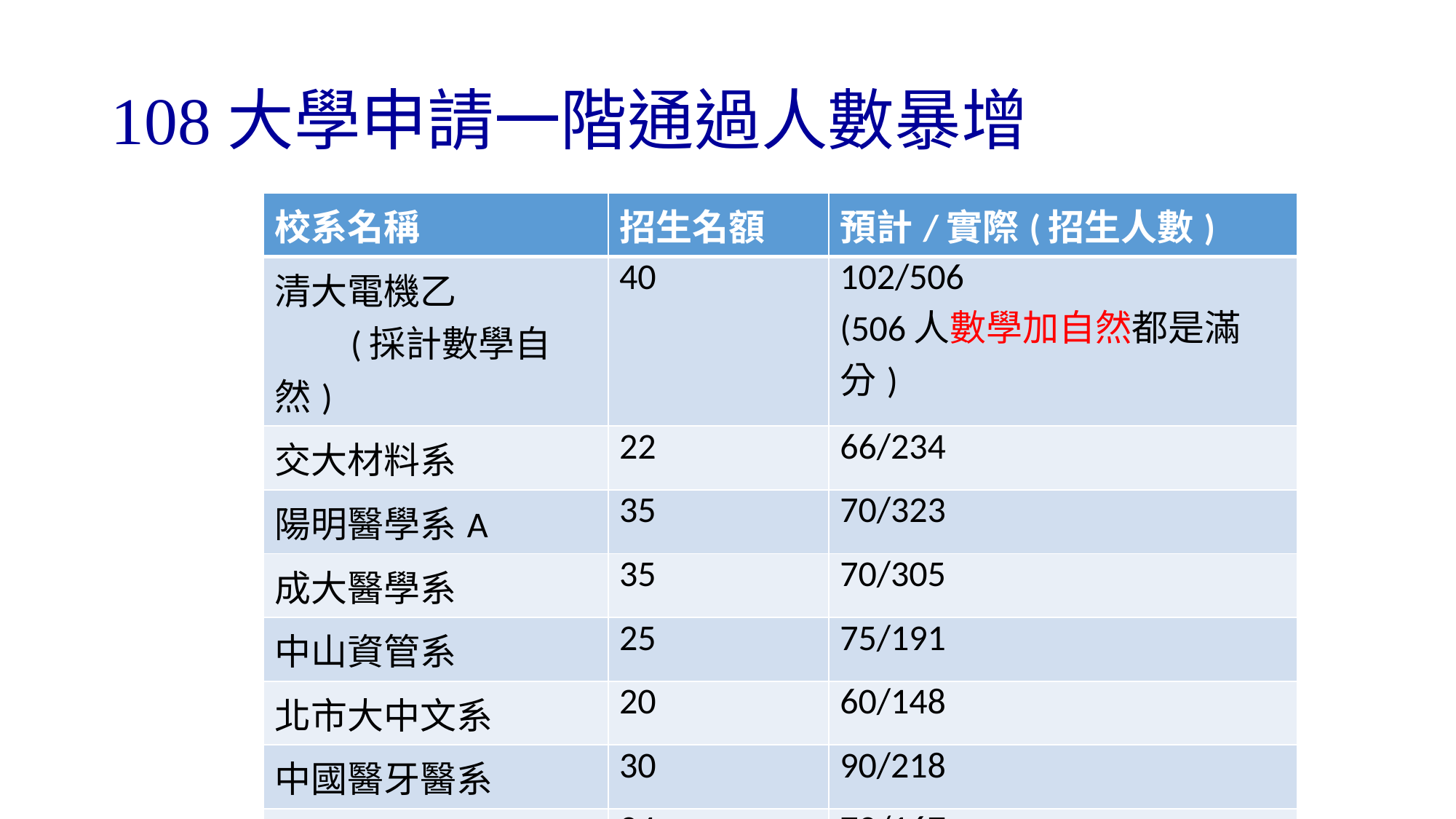

# 108大學申請一階通過人數暴增
| 校系名稱 | 招生名額 | 預計/實際(招生人數) |
| --- | --- | --- |
| 清大電機乙 (採計數學自然) | 40 | 102/506 (506人數學加自然都是滿分) |
| 交大材料系 | 22 | 66/234 |
| 陽明醫學系A | 35 | 70/323 |
| 成大醫學系 | 35 | 70/305 |
| 中山資管系 | 25 | 75/191 |
| 北市大中文系 | 20 | 60/148 |
| 中國醫牙醫系 | 30 | 90/218 |
| 清大計財系 | 24 | 72/167 |